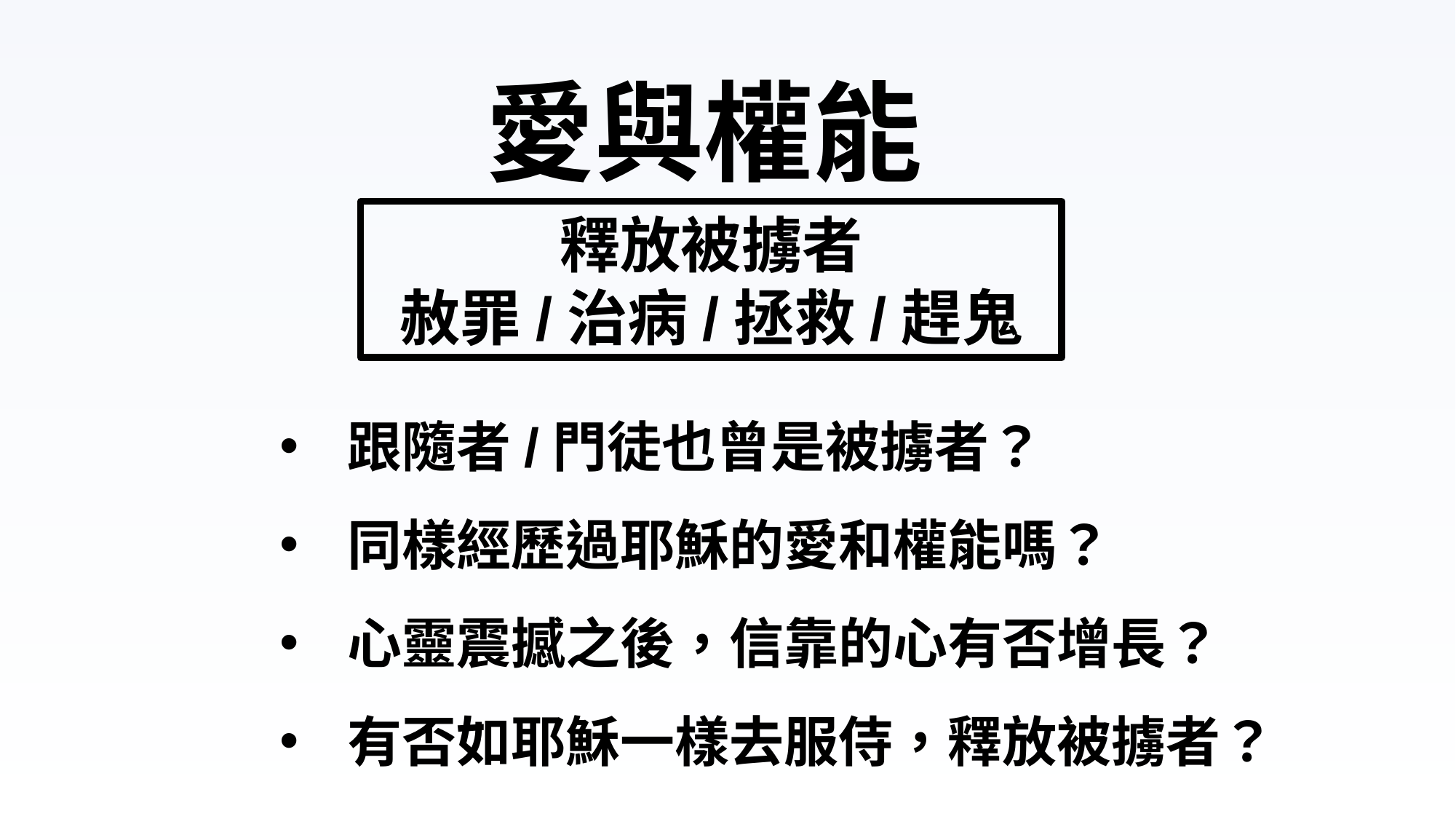

愛與權能
釋放被擄者
赦罪/治病/拯救/趕鬼
跟隨者/門徒也曾是被擄者？
同樣經歷過耶穌的愛和權能嗎？
心靈震撼之後，信靠的心有否增長？
有否如耶穌一樣去服侍，釋放被擄者？